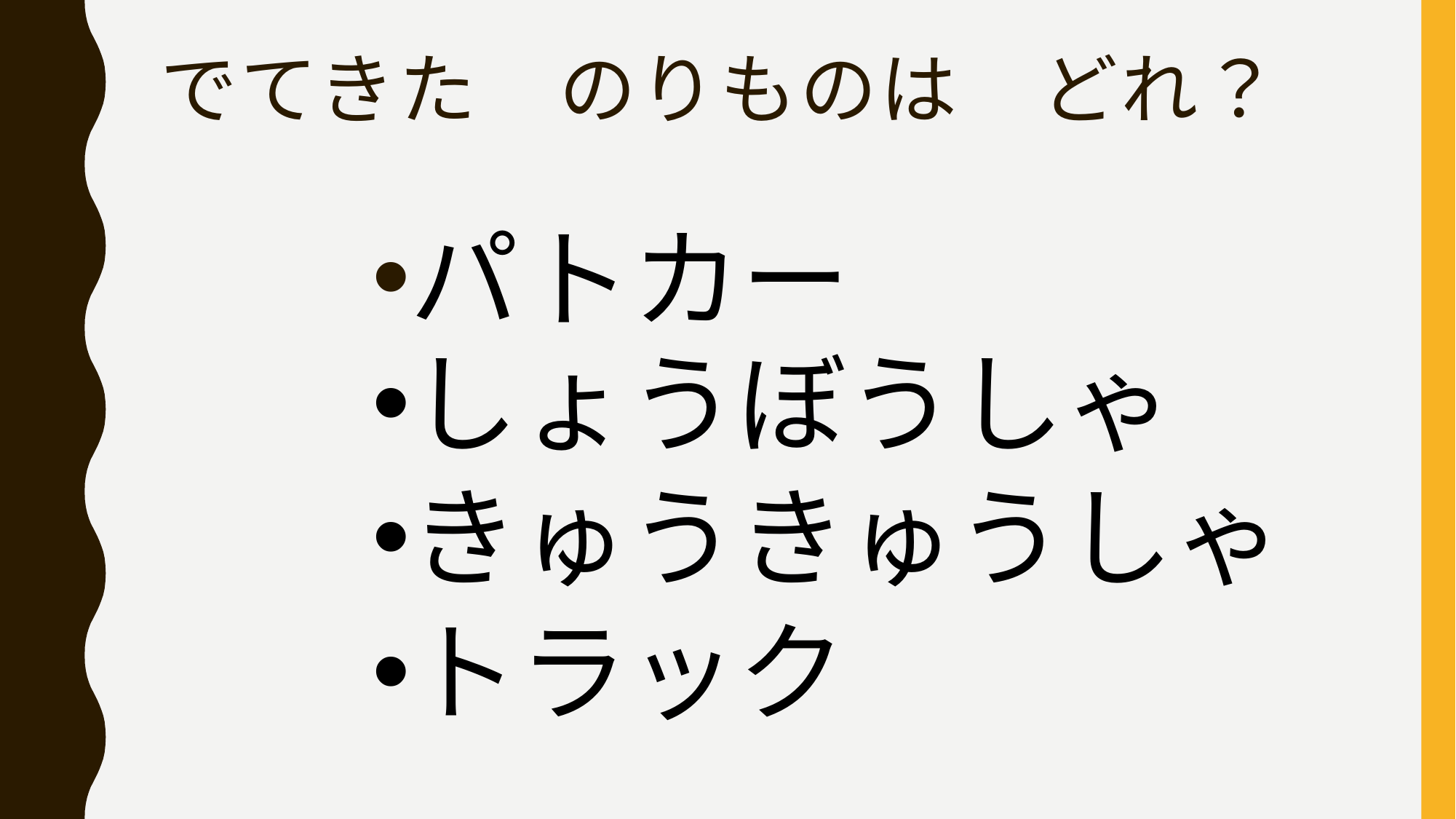

# でてきた　のりものは　どれ？
パトカー
しょうぼうしゃ
きゅうきゅうしゃ
トラック